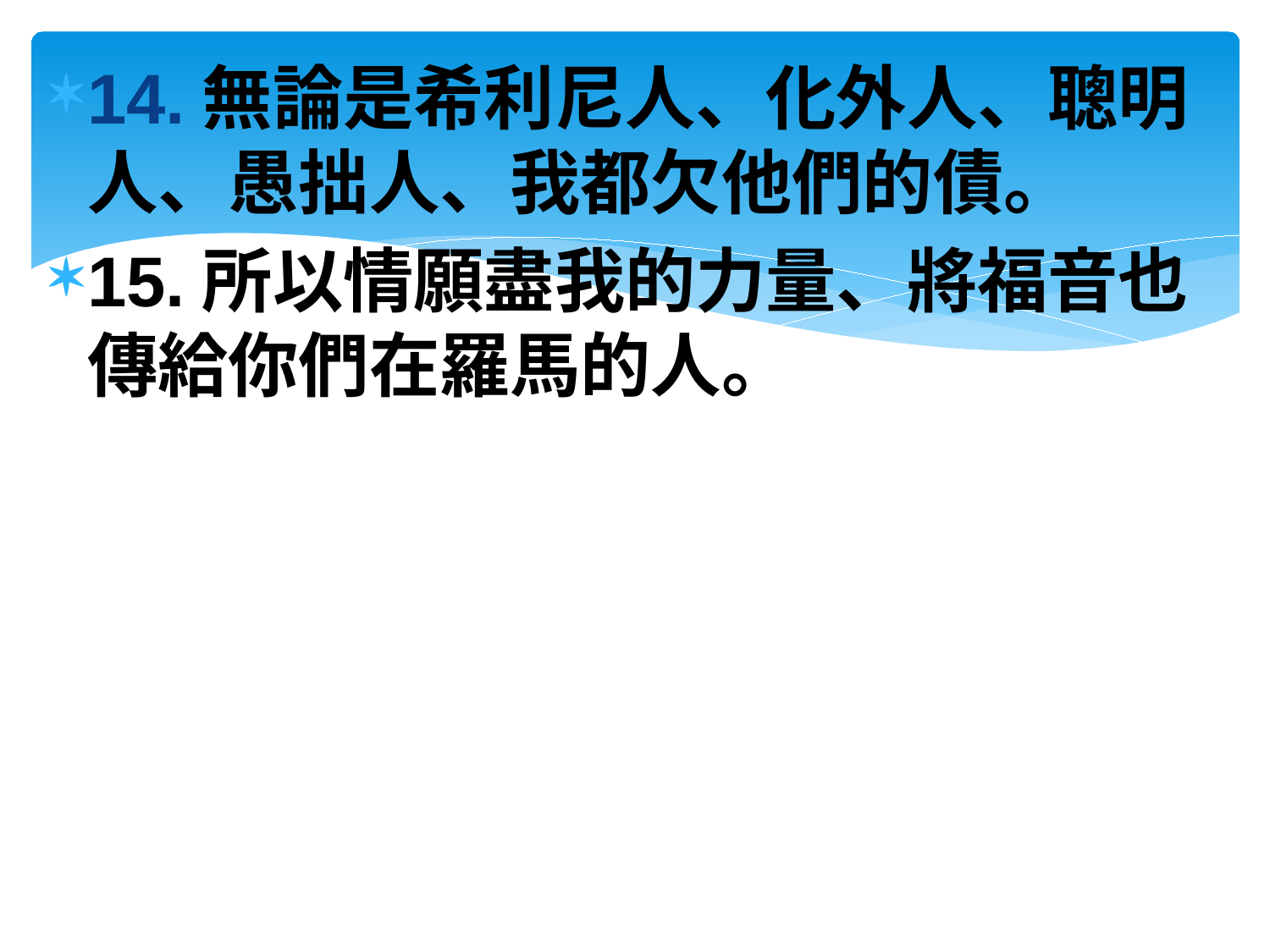

14.無論是希利尼人、化外人、聰明人、愚拙人、我都欠他們的債。
15.所以情願盡我的力量、將福音也傳給你們在羅馬的人。

#